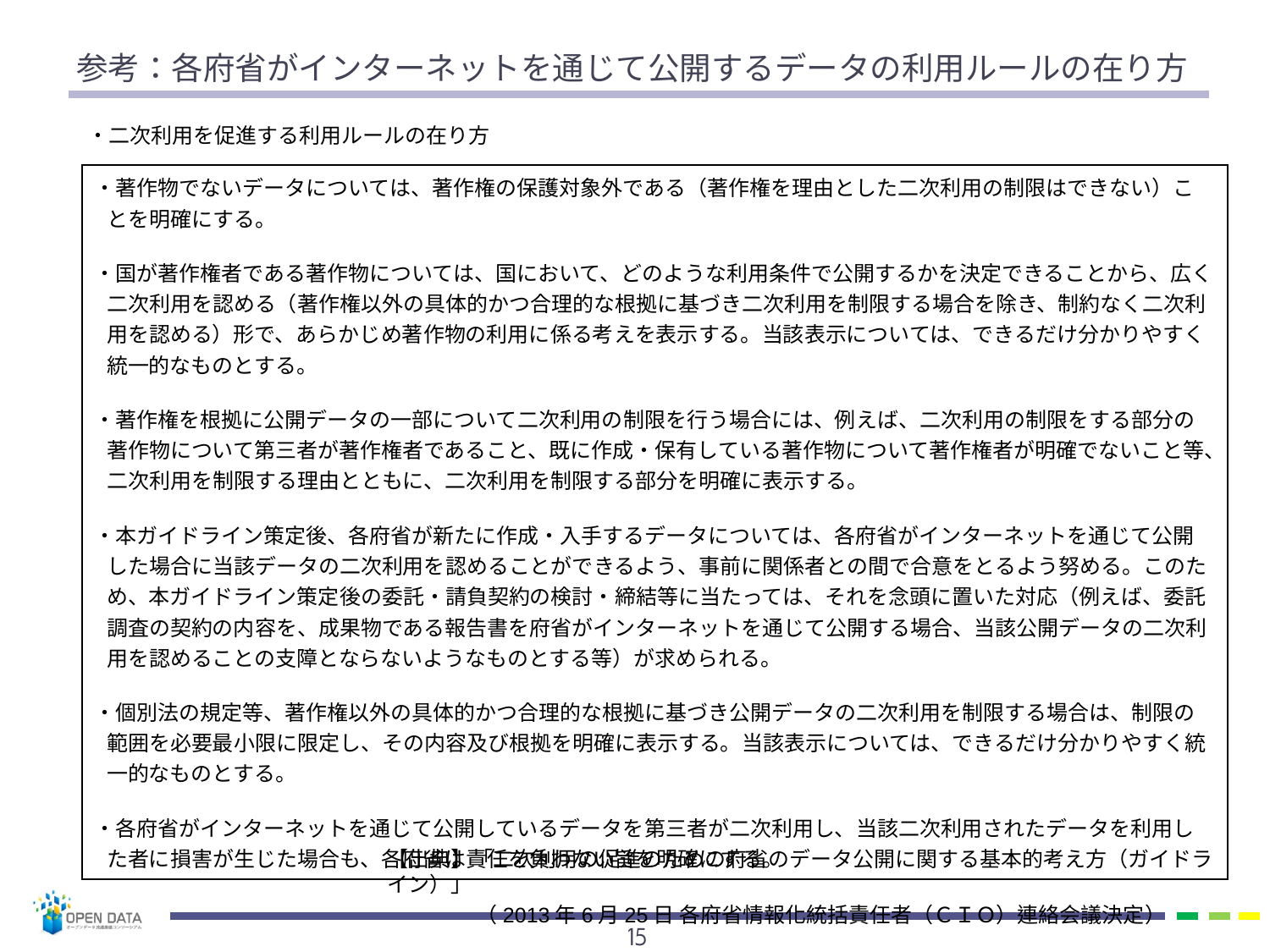

# 参考：各府省がインターネットを通じて公開するデータの利用ルールの在り方
・二次利用を促進する利用ルールの在り方
| ・著作物でないデータについては、著作権の保護対象外である（著作権を理由とした二次利用の制限はできない）ことを明確にする。 ・国が著作権者である著作物については、国において、どのような利用条件で公開するかを決定できることから、広く二次利用を認める（著作権以外の具体的かつ合理的な根拠に基づき二次利用を制限する場合を除き、制約なく二次利用を認める）形で、あらかじめ著作物の利用に係る考えを表示する。当該表示については、できるだけ分かりやすく統一的なものとする。 ・著作権を根拠に公開データの一部について二次利用の制限を行う場合には、例えば、二次利用の制限をする部分の著作物について第三者が著作権者であること、既に作成・保有している著作物について著作権者が明確でないこと等、二次利用を制限する理由とともに、二次利用を制限する部分を明確に表示する。 ・本ガイドライン策定後、各府省が新たに作成・入手するデータについては、各府省がインターネットを通じて公開した場合に当該データの二次利用を認めることができるよう、事前に関係者との間で合意をとるよう努める。このため、本ガイドライン策定後の委託・請負契約の検討・締結等に当たっては、それを念頭に置いた対応（例えば、委託調査の契約の内容を、成果物である報告書を府省がインターネットを通じて公開する場合、当該公開データの二次利用を認めることの支障とならないようなものとする等）が求められる。 ・個別法の規定等、著作権以外の具体的かつ合理的な根拠に基づき公開データの二次利用を制限する場合は、制限の範囲を必要最小限に限定し、その内容及び根拠を明確に表示する。当該表示については、できるだけ分かりやすく統一的なものとする。 ・各府省がインターネットを通じて公開しているデータを第三者が二次利用し、当該二次利用されたデータを利用した者に損害が生じた場合も、各府省は責任を負わない旨を明確にする。 |
| --- |
【出典】「二次利用の促進のための府省のデータ公開に関する基本的考え方（ガイドライン）」
　　　　 （2013年6月25日 各府省情報化統括責任者（ＣＩＯ）連絡会議決定）
15